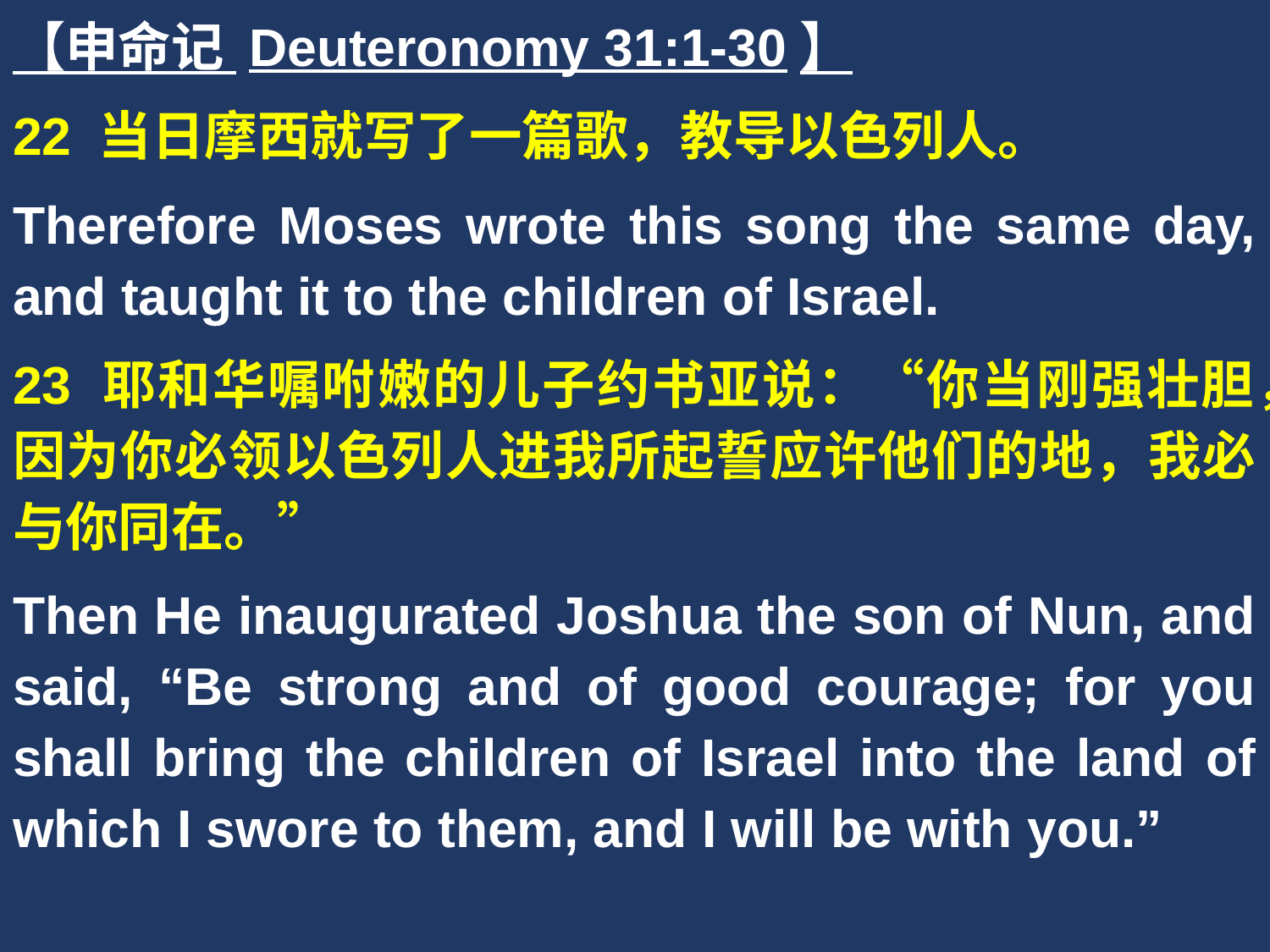

【申命记 Deuteronomy 31:1-30】
22 当日摩西就写了一篇歌，教导以色列人。
Therefore Moses wrote this song the same day, and taught it to the children of Israel.
23 耶和华嘱咐嫩的儿子约书亚说：“你当刚强壮胆，因为你必领以色列人进我所起誓应许他们的地，我必与你同在。”
Then He inaugurated Joshua the son of Nun, and said, “Be strong and of good courage; for you shall bring the children of Israel into the land of which I swore to them, and I will be with you.”